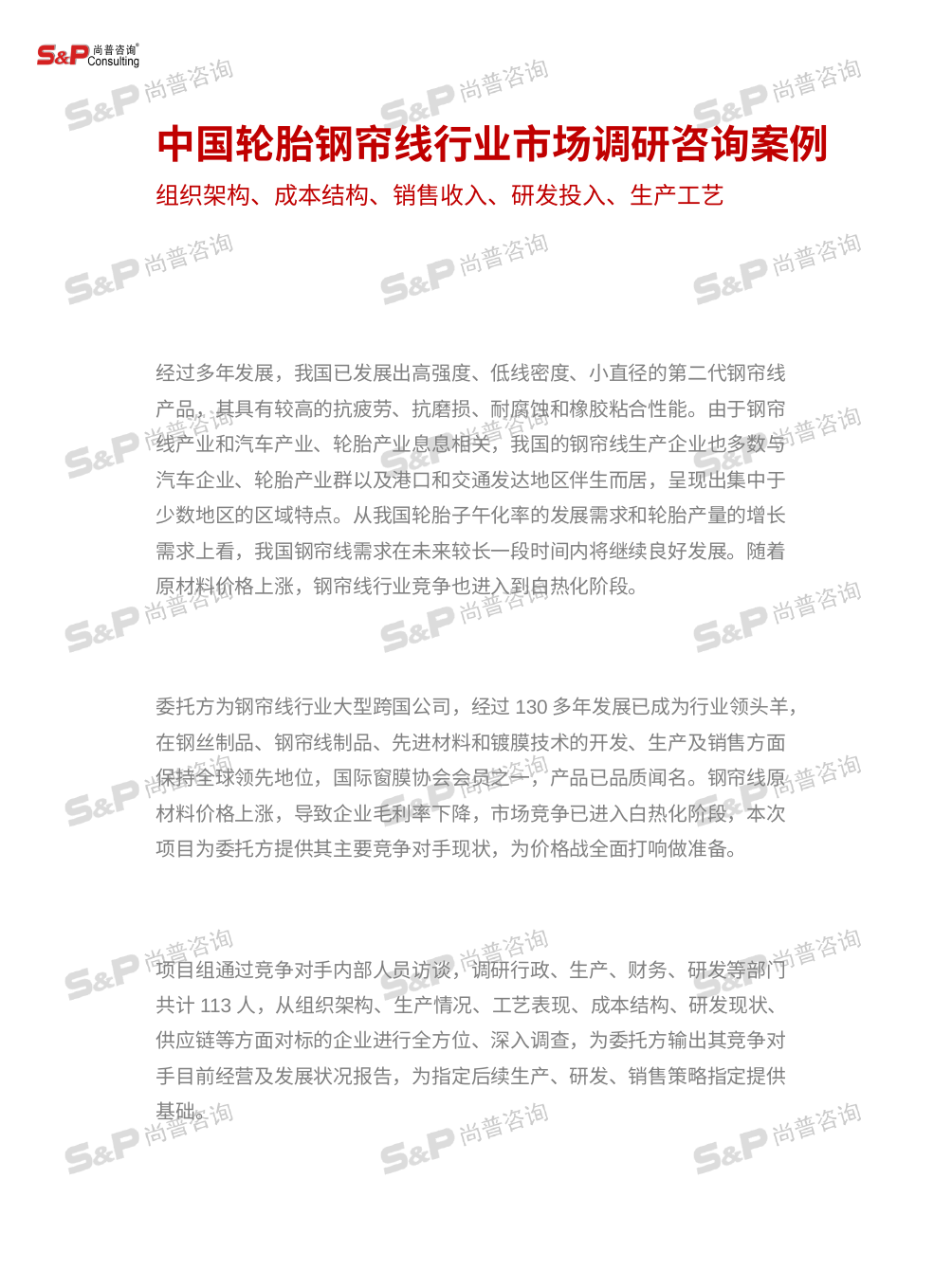

中国轮胎钢帘线行业市场调研咨询案例
组织架构、成本结构、销售收入、研发投入、生产工艺

经过多年发展，我国已发展出高强度、低线密度、小直径的第二代钢帘线产品，其具有较高的抗疲劳、抗磨损、耐腐蚀和橡胶粘合性能。由于钢帘线产业和汽车产业、轮胎产业息息相关，我国的钢帘线生产企业也多数与汽车企业、轮胎产业群以及港口和交通发达地区伴生而居，呈现出集中于少数地区的区域特点。从我国轮胎子午化率的发展需求和轮胎产量的增长需求上看，我国钢帘线需求在未来较长一段时间内将继续良好发展。随着原材料价格上涨，钢帘线行业竞争也进入到白热化阶段。

委托方为钢帘线行业大型跨国公司，经过130多年发展已成为行业领头羊，在钢丝制品、钢帘线制品、先进材料和镀膜技术的开发、生产及销售方面保持全球领先地位，国际窗膜协会会员之一，产品已品质闻名。钢帘线原材料价格上涨，导致企业毛利率下降，市场竞争已进入白热化阶段，本次项目为委托方提供其主要竞争对手现状，为价格战全面打响做准备。

项目组通过竞争对手内部人员访谈，调研行政、生产、财务、研发等部门共计113人，从组织架构、生产情况、工艺表现、成本结构、研发现状、供应链等方面对标的企业进行全方位、深入调查，为委托方输出其竞争对手目前经营及发展状况报告，为指定后续生产、研发、销售策略指定提供基础。